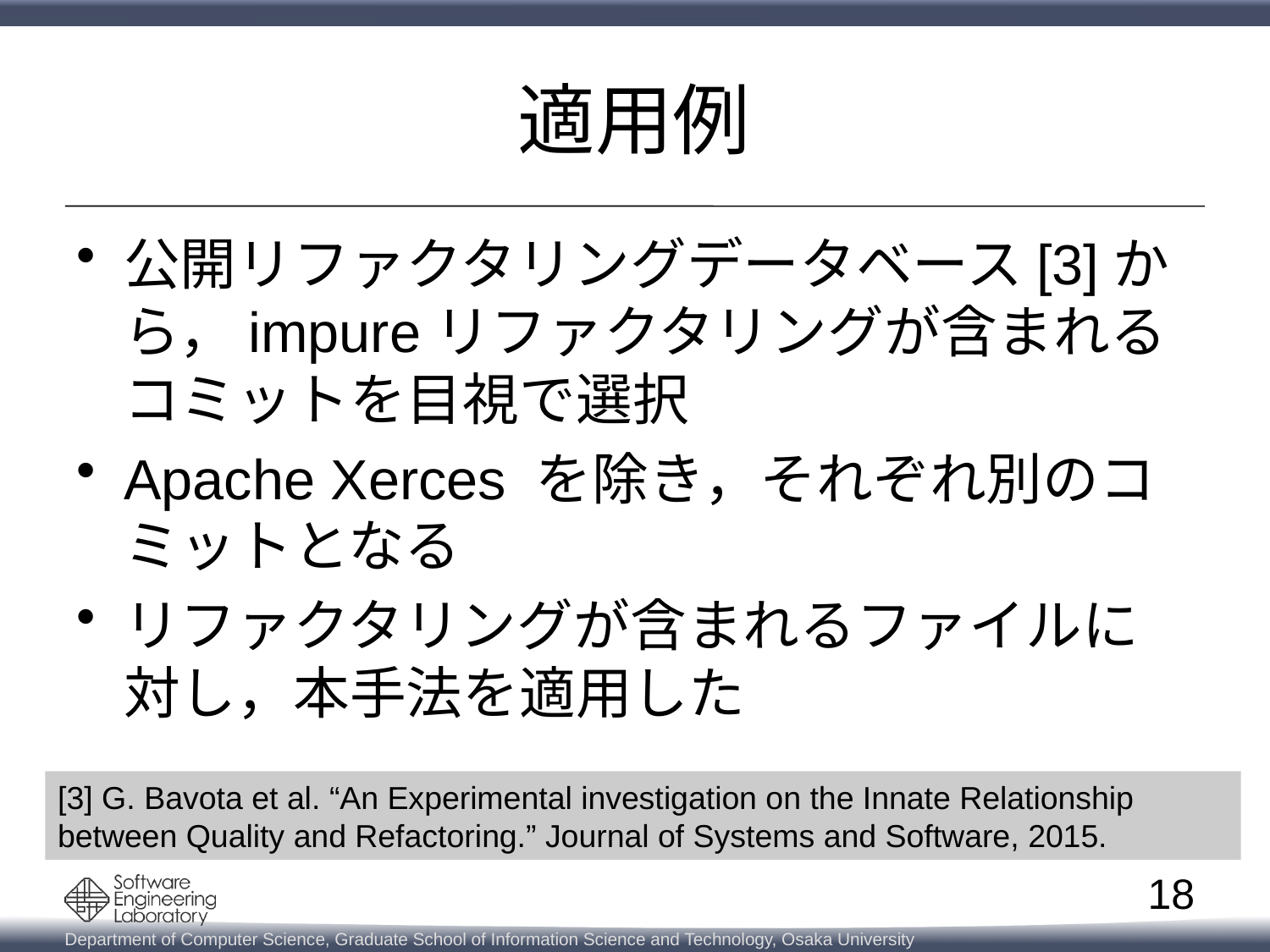

# 適用例
公開リファクタリングデータベース[3]から，impureリファクタリングが含まれるコミットを目視で選択
Apache Xerces を除き，それぞれ別のコミットとなる
リファクタリングが含まれるファイルに対し，本手法を適用した
[3] G. Bavota et al. “An Experimental investigation on the Innate Relationship between Quality and Refactoring.” Journal of Systems and Software, 2015.
18